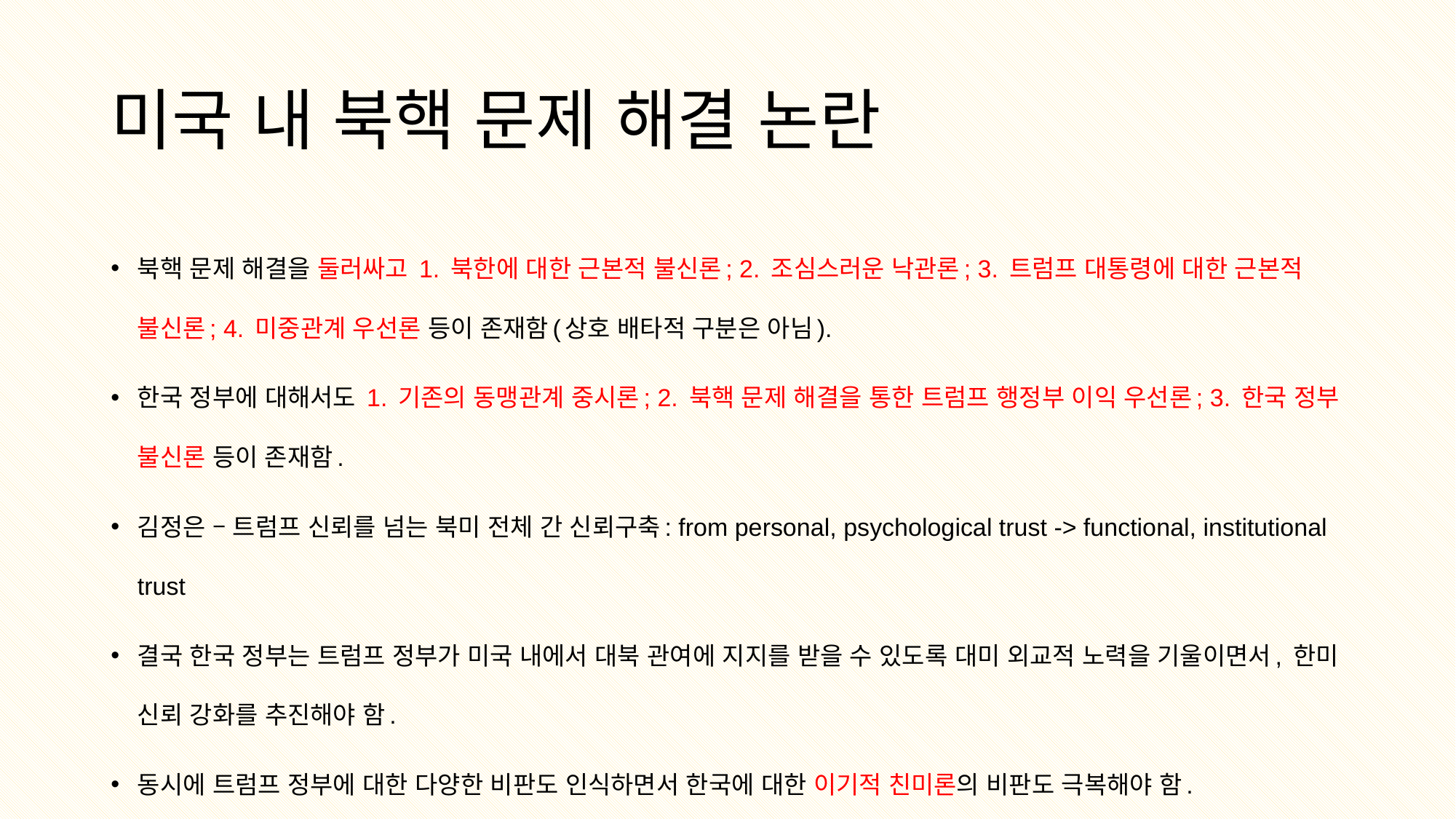

# 미국 내 북핵 문제 해결 논란
북핵 문제 해결을 둘러싸고 1. 북한에 대한 근본적 불신론; 2. 조심스러운 낙관론; 3. 트럼프 대통령에 대한 근본적 불신론; 4. 미중관계 우선론 등이 존재함(상호 배타적 구분은 아님).
한국 정부에 대해서도 1. 기존의 동맹관계 중시론; 2. 북핵 문제 해결을 통한 트럼프 행정부 이익 우선론; 3. 한국 정부 불신론 등이 존재함.
김정은 – 트럼프 신뢰를 넘는 북미 전체 간 신뢰구축: from personal, psychological trust -> functional, institutional trust
결국 한국 정부는 트럼프 정부가 미국 내에서 대북 관여에 지지를 받을 수 있도록 대미 외교적 노력을 기울이면서, 한미 신뢰 강화를 추진해야 함.
동시에 트럼프 정부에 대한 다양한 비판도 인식하면서 한국에 대한 이기적 친미론의 비판도 극복해야 함.